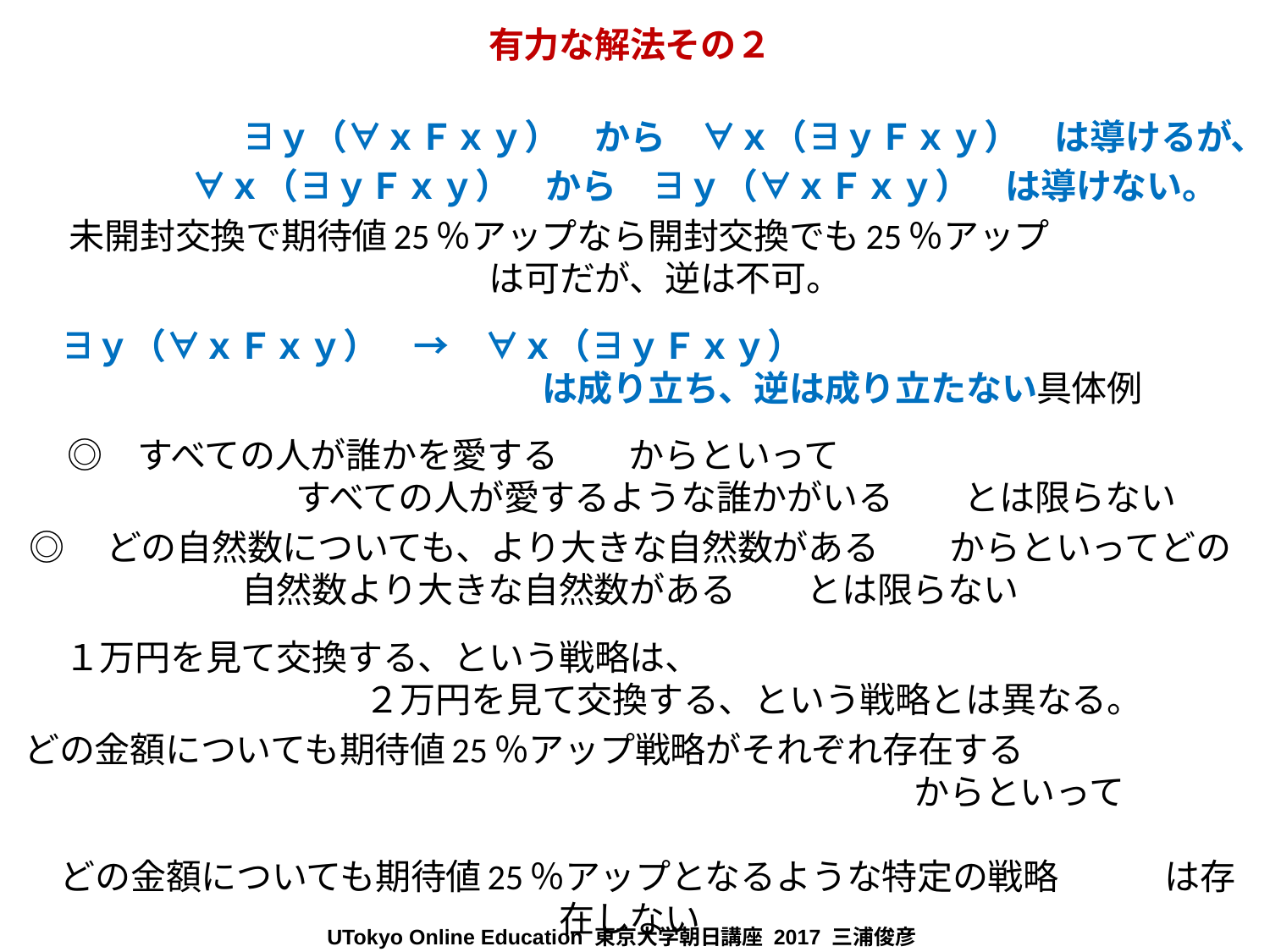

有力な解法その２

　　　　　　∃ｙ（∀ｘＦｘｙ）　から　∀ｘ（∃ｙＦｘｙ）　は導けるが、
　　　　 ∀ｘ（∃ｙＦｘｙ）　から　∃ｙ（∀ｘＦｘｙ）　は導けない。
　未開封交換で期待値25％アップなら開封交換でも25％アップ　　　　　　　は可だが、逆は不可。

　∃ｙ（∀ｘＦｘｙ）　→　∀ｘ（∃ｙＦｘｙ） 　　　　　　　　　　　　　　　　　　　　　　　　は成り立ち、逆は成り立たない具体例

　◎　すべての人が誰かを愛する　　からといって　　　　　　　　　　　　　　　　　すべての人が愛するような誰かがいる　　とは限らない
◎　どの自然数についても、より大きな自然数がある　　からといってどの自然数より大きな自然数がある　　とは限らない

　１万円を見て交換する、という戦略は、　　　　　　　　　　　　　　　　　　　　　　２万円を見て交換する、という戦略とは異なる。
どの金額についても期待値25％アップ戦略がそれぞれ存在する　　　　　　　　　　　　　　　　　　　　　　　　　　　　　　　からといって　　　　　　　　　　　　　　　　　　　　　　　　　　　　　　　　　　　　　　どの金額についても期待値25％アップとなるような特定の戦略　　　は存在しない
UTokyo Online Education 東京大学朝日講座 2017 三浦俊彦　CC BY-NC-ND